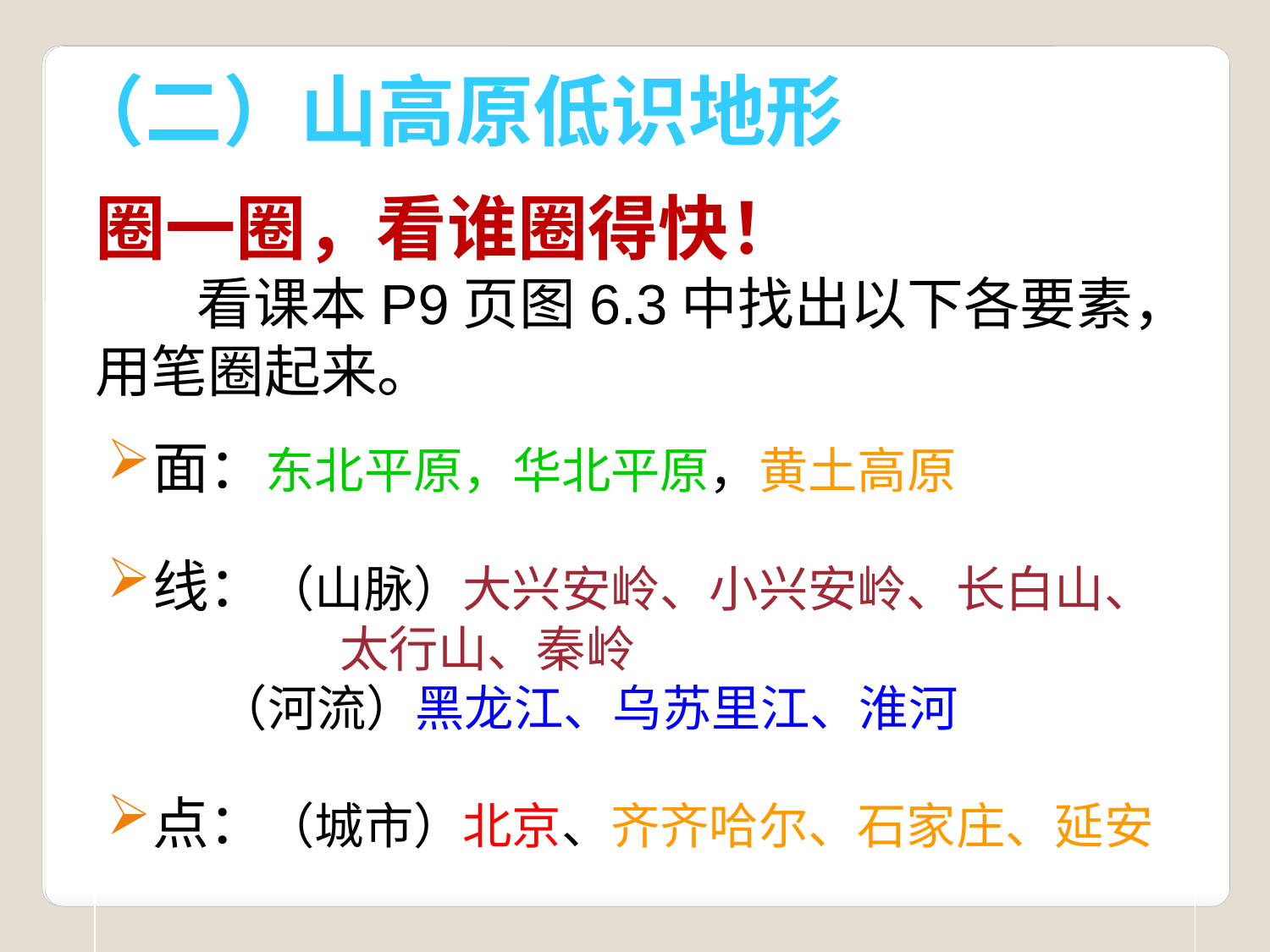

（二）山高原低识地形
圈一圈，看谁圈得快！
       看课本P9页图6.3中找出以下各要素，用笔圈起来。
面：东北平原，华北平原，黄土高原

线：（山脉）大兴安岭、小兴安岭、长白山、
                    太行山、秦岭
         （河流）黑龙江、乌苏里江、淮河

点：（城市）北京、齐齐哈尔、石家庄、延安